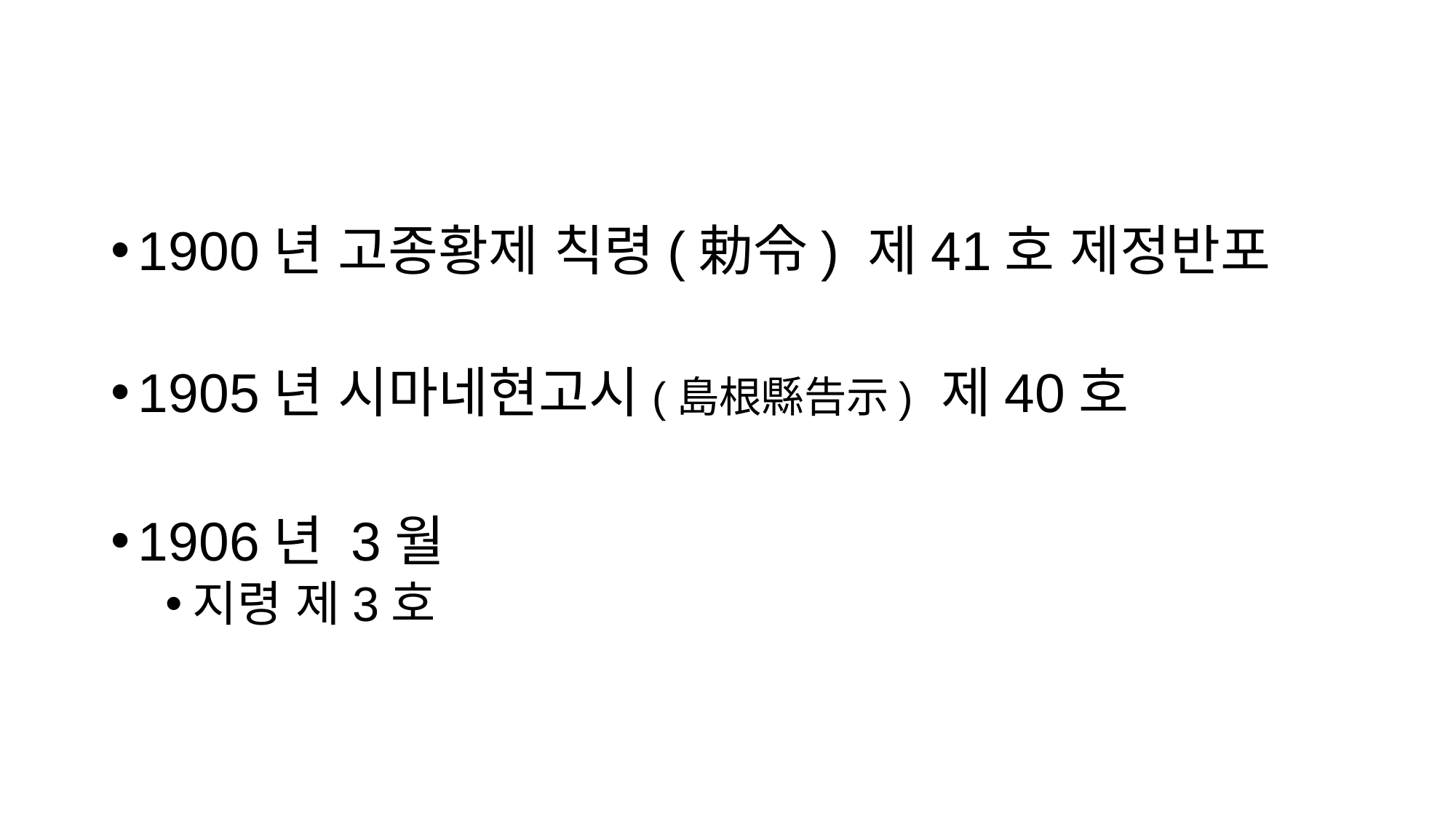

1900년 고종황제 칙령(勅令) 제41호 제정반포

1905년 시마네현고시(島根縣告示) 제40호

1906년 3월
지령 제3호